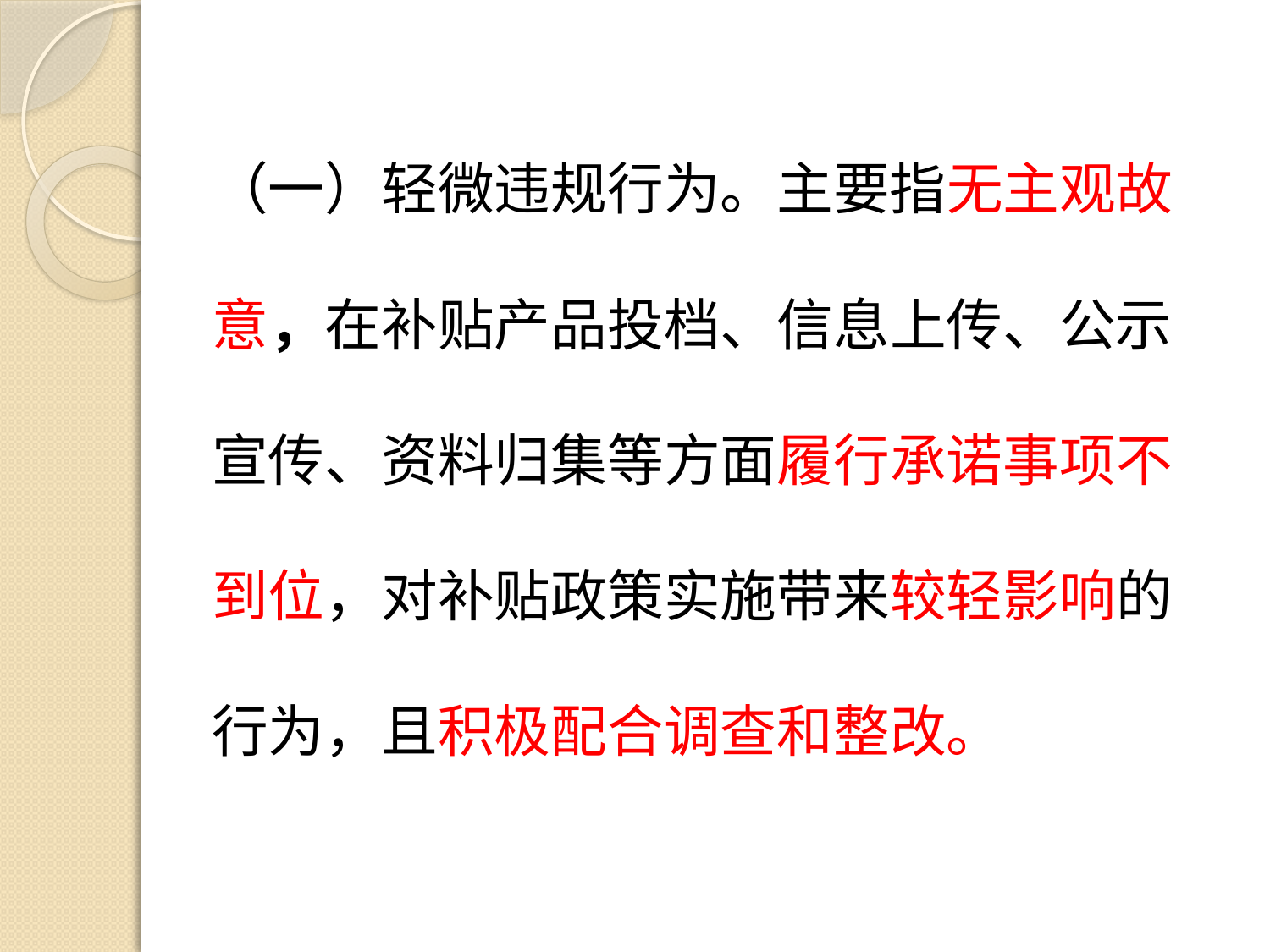

（一）轻微违规行为。主要指无主观故意，在补贴产品投档、信息上传、公示宣传、资料归集等方面履行承诺事项不到位，对补贴政策实施带来较轻影响的行为，且积极配合调查和整改。